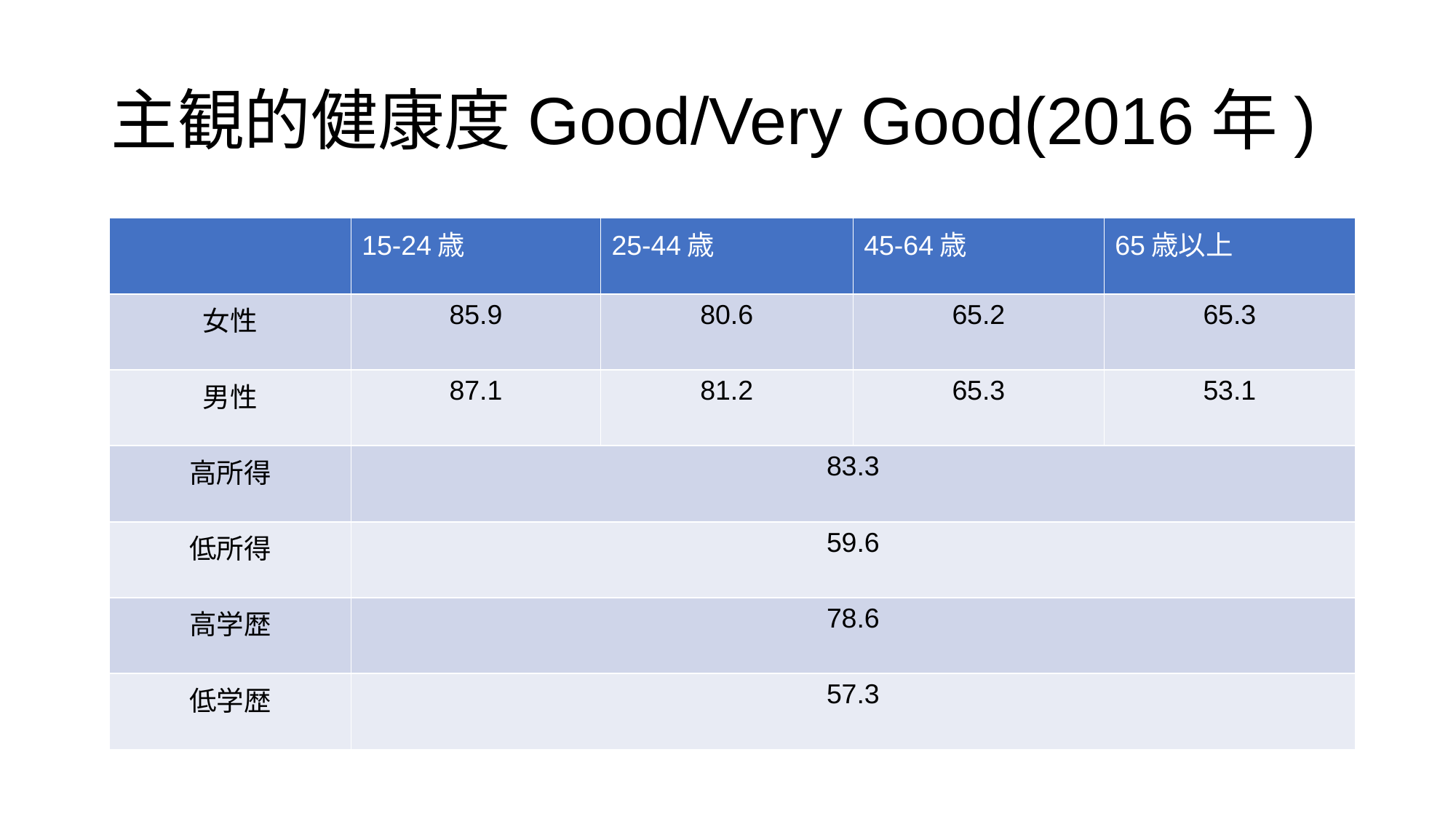

# 主観的健康度Good/Very Good(2016年)
|  | 15-24歳 | 25-44歳 | 45-64歳 | 65歳以上 |
| --- | --- | --- | --- | --- |
| 女性 | 85.9 | 80.6 | 65.2 | 65.3 |
| 男性 | 87.1 | 81.2 | 65.3 | 53.1 |
| 高所得 | 83.3 |  |  |  |
| 低所得 | 59.6 |  |  |  |
| 高学歴 | 78.6 |  |  |  |
| 低学歴 | 57.3 |  |  |  |